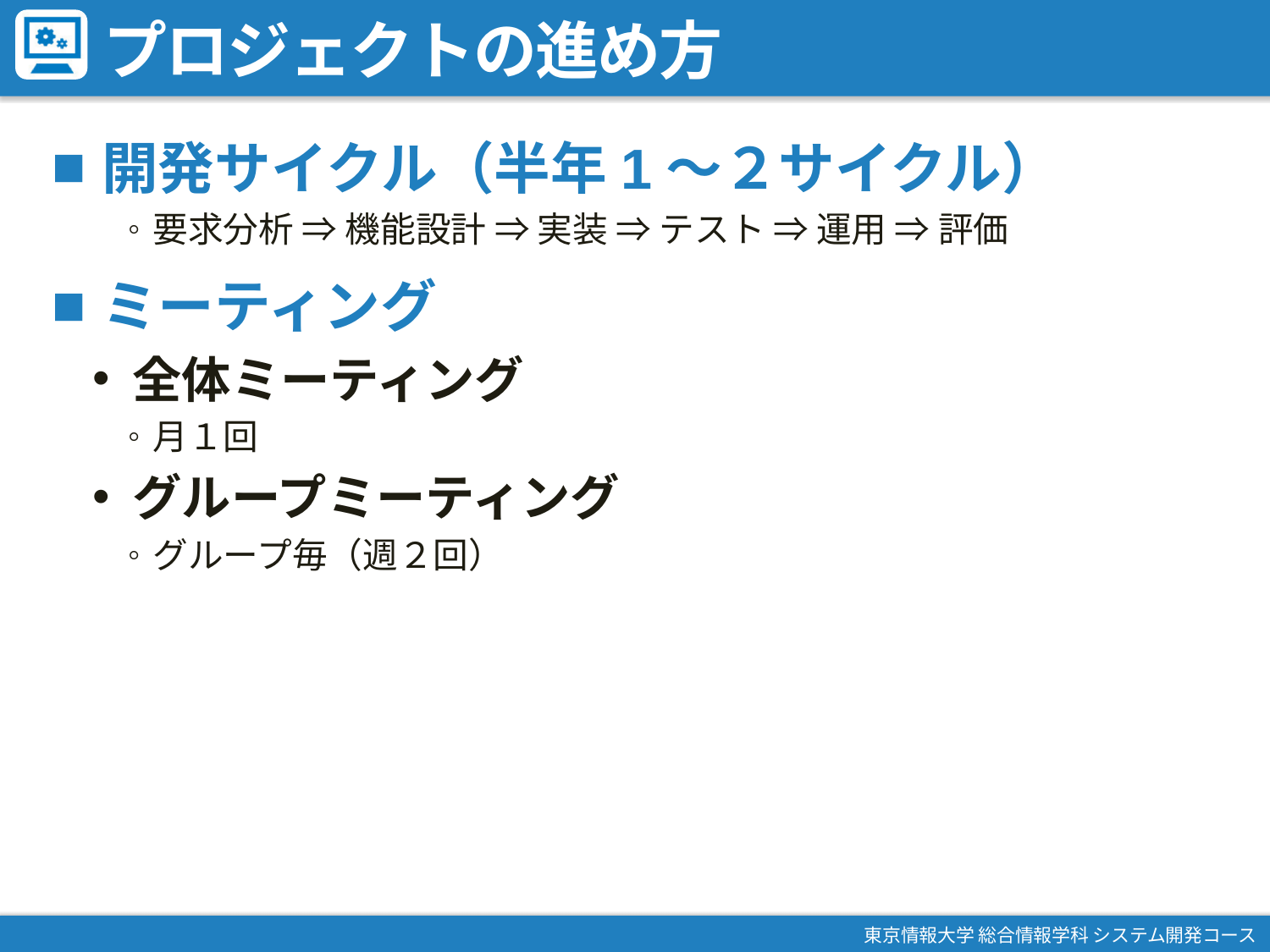

# プロジェクトの進め方
開発サイクル（半年1～２サイクル）
要求分析 ⇒ 機能設計 ⇒ 実装 ⇒ テスト ⇒ 運用 ⇒ 評価
ミーティング
全体ミーティング
月１回
グループミーティング
グループ毎（週２回）